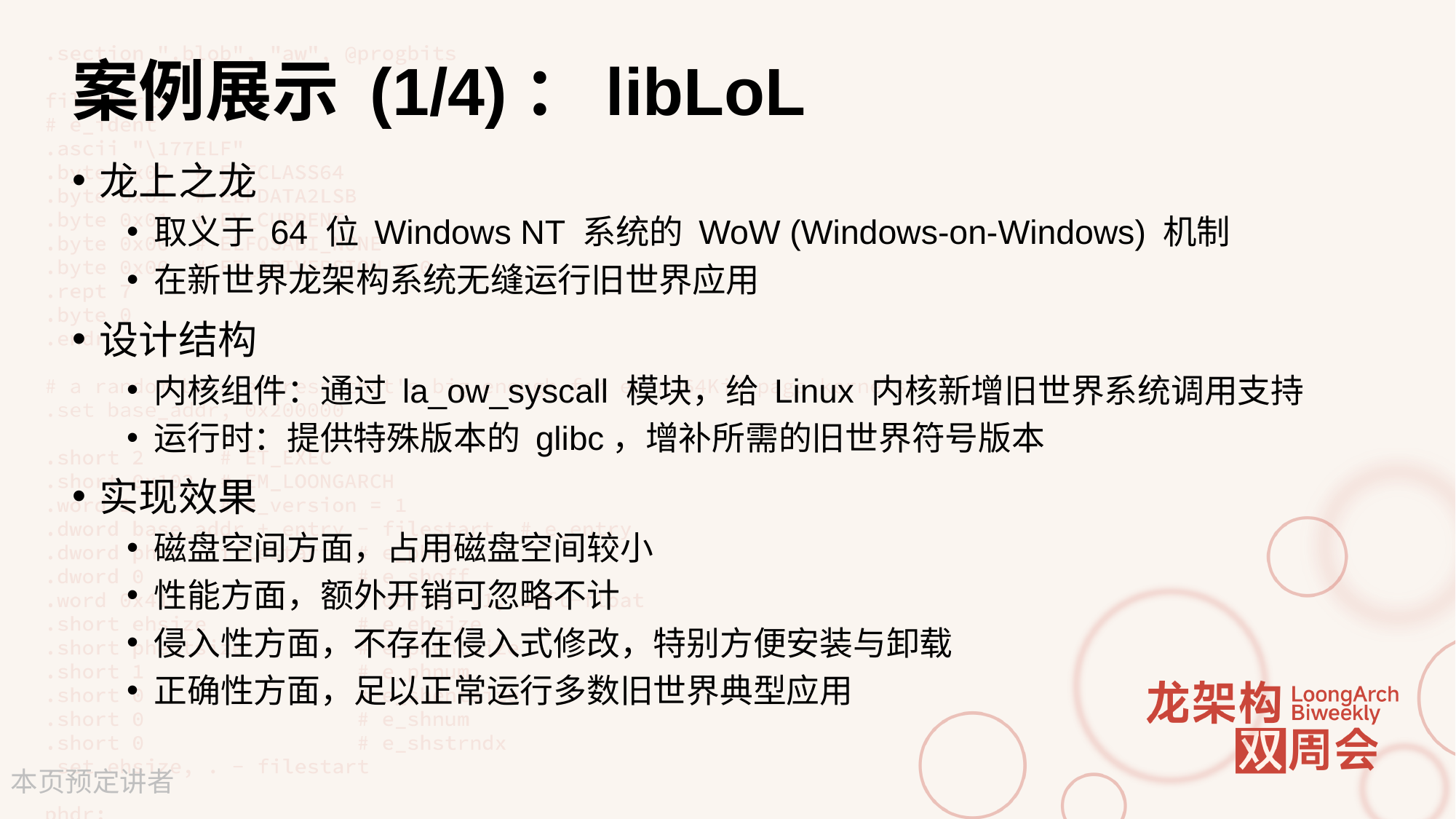

# 案例展示 (1/4)：libLoL
龙上之龙
取义于 64 位 Windows NT 系统的 WoW (Windows-on-Windows) 机制
在新世界龙架构系统无缝运行旧世界应用
设计结构
内核组件：通过 la_ow_syscall 模块，给 Linux 内核新增旧世界系统调用支持
运行时：提供特殊版本的 glibc，增补所需的旧世界符号版本
实现效果
磁盘空间方面，占用磁盘空间较小
性能方面，额外开销可忽略不计
侵入性方面，不存在侵入式修改，特别方便安装与卸载
正确性方面，足以正常运行多数旧世界典型应用